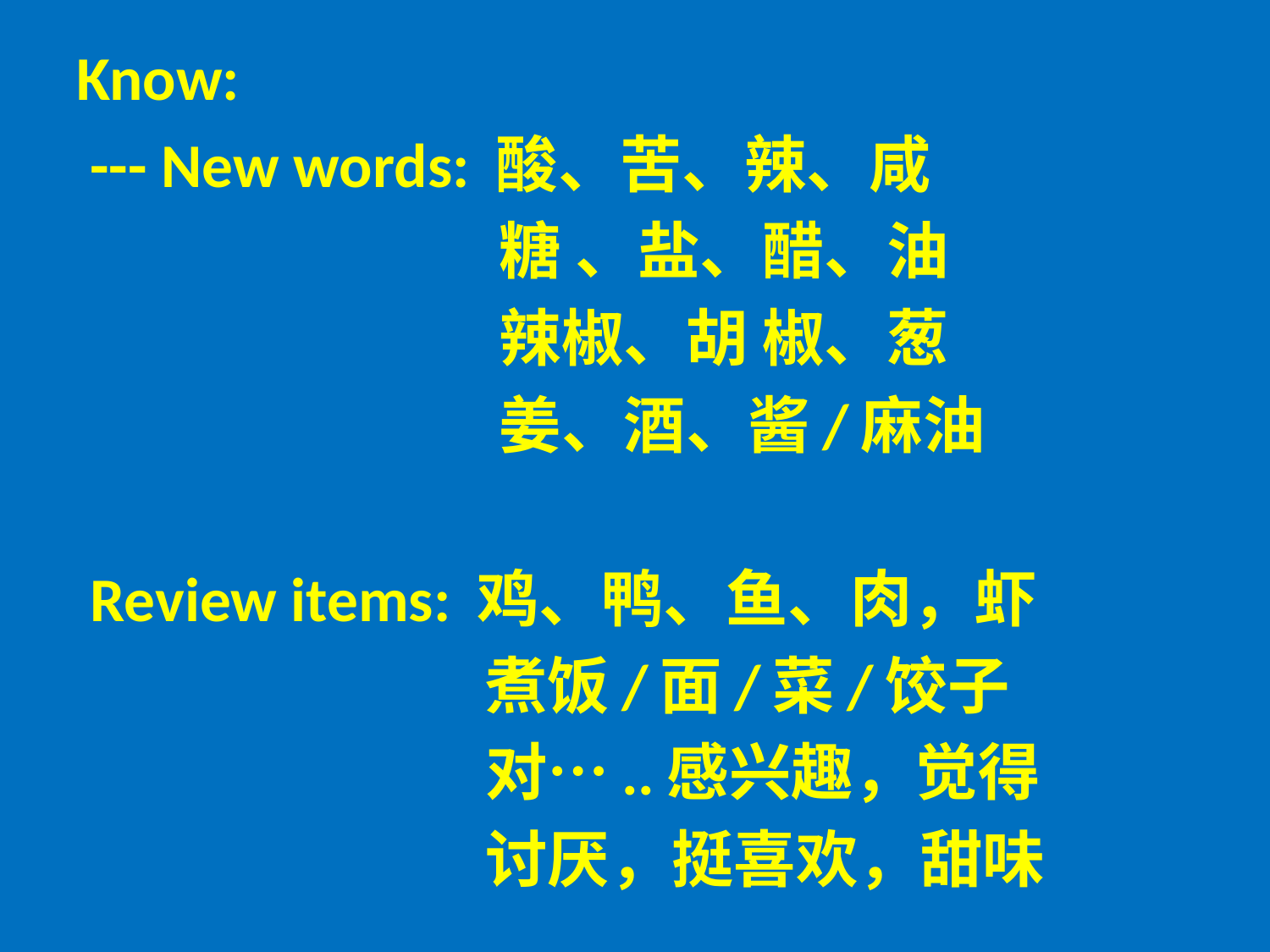

Know:
 --- New words: 酸、苦、辣、咸
                             糖 、盐、醋、油
                             辣椒、胡 椒、葱
                             姜、酒、酱/麻油

 Review items: 鸡、鸭、鱼、肉，虾
                            煮饭/面/菜/饺子
                            对…..感兴趣，觉得
                            讨厌，挺喜欢，甜味